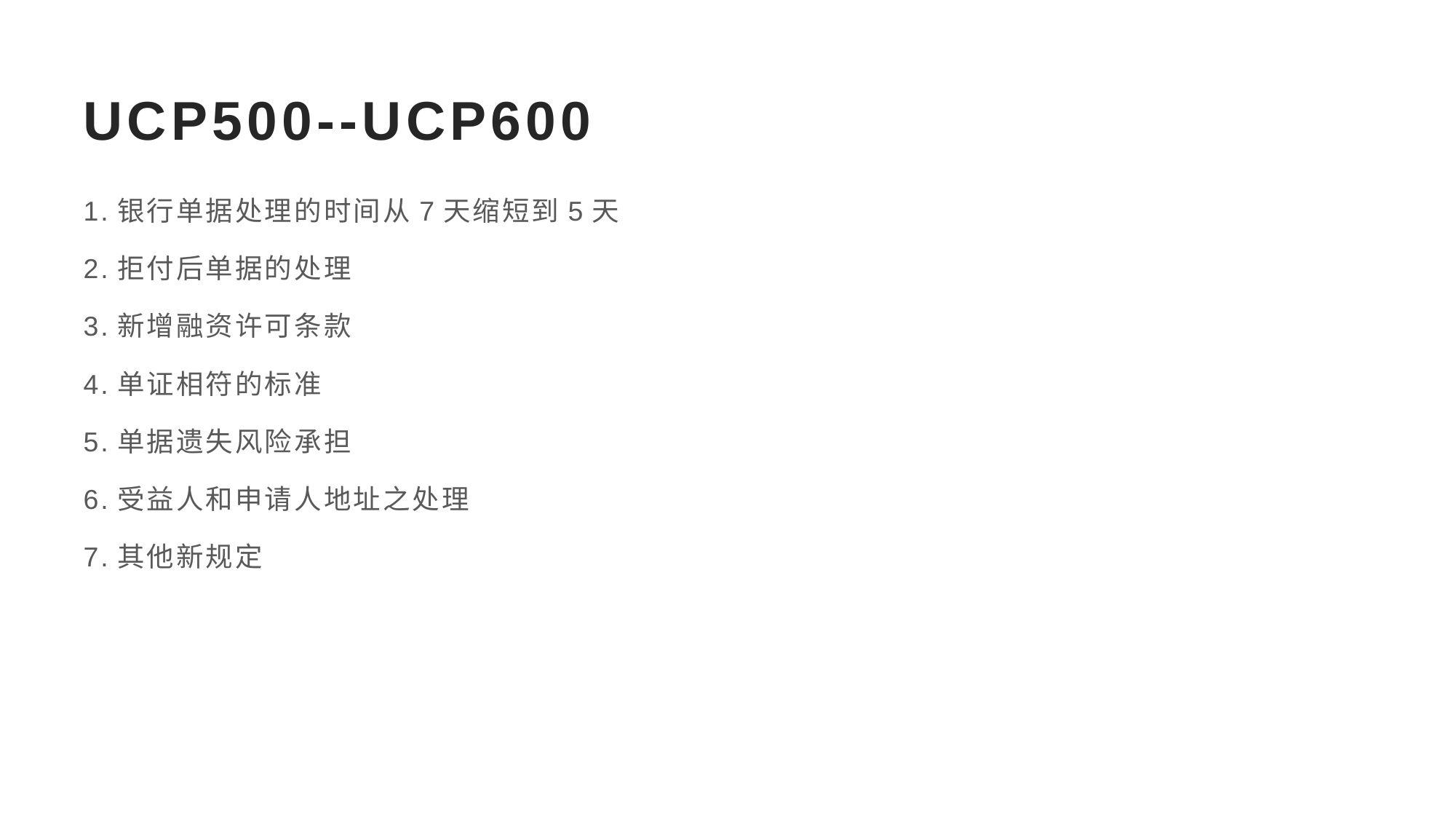

UCP500--UCP600
1.银行单据处理的时间从7天缩短到5天
2.拒付后单据的处理
3.新增融资许可条款
4.单证相符的标准
5.单据遗失风险承担
6.受益人和申请人地址之处理
7.其他新规定